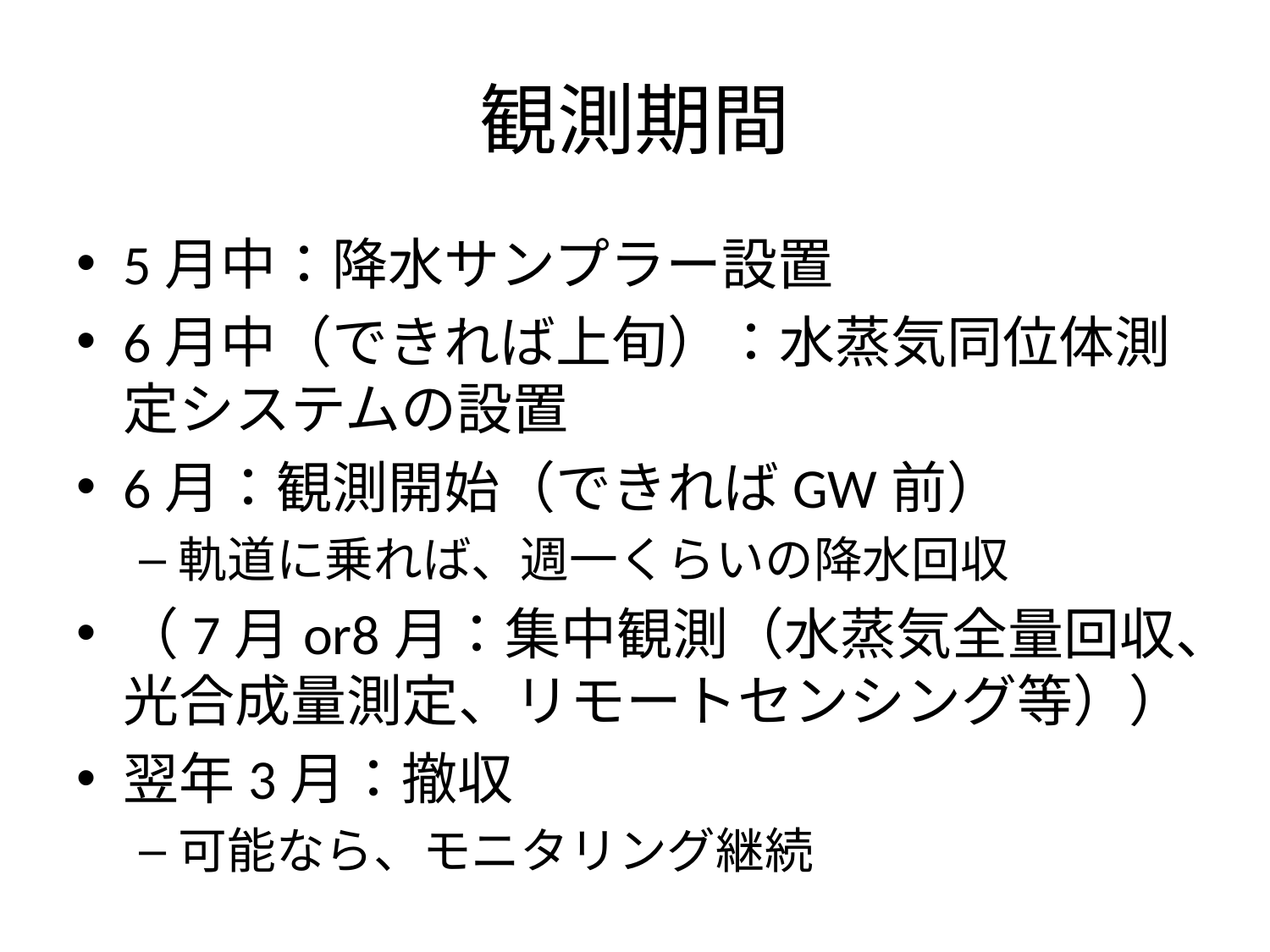

# 観測期間

5月中：降水サンプラー設置
6月中（できれば上旬）：水蒸気同位体測定システムの設置
6月：観測開始（できればGW前）
軌道に乗れば、週一くらいの降水回収
（7月or8月：集中観測（水蒸気全量回収、光合成量測定、リモートセンシング等））
翌年3月：撤収
可能なら、モニタリング継続